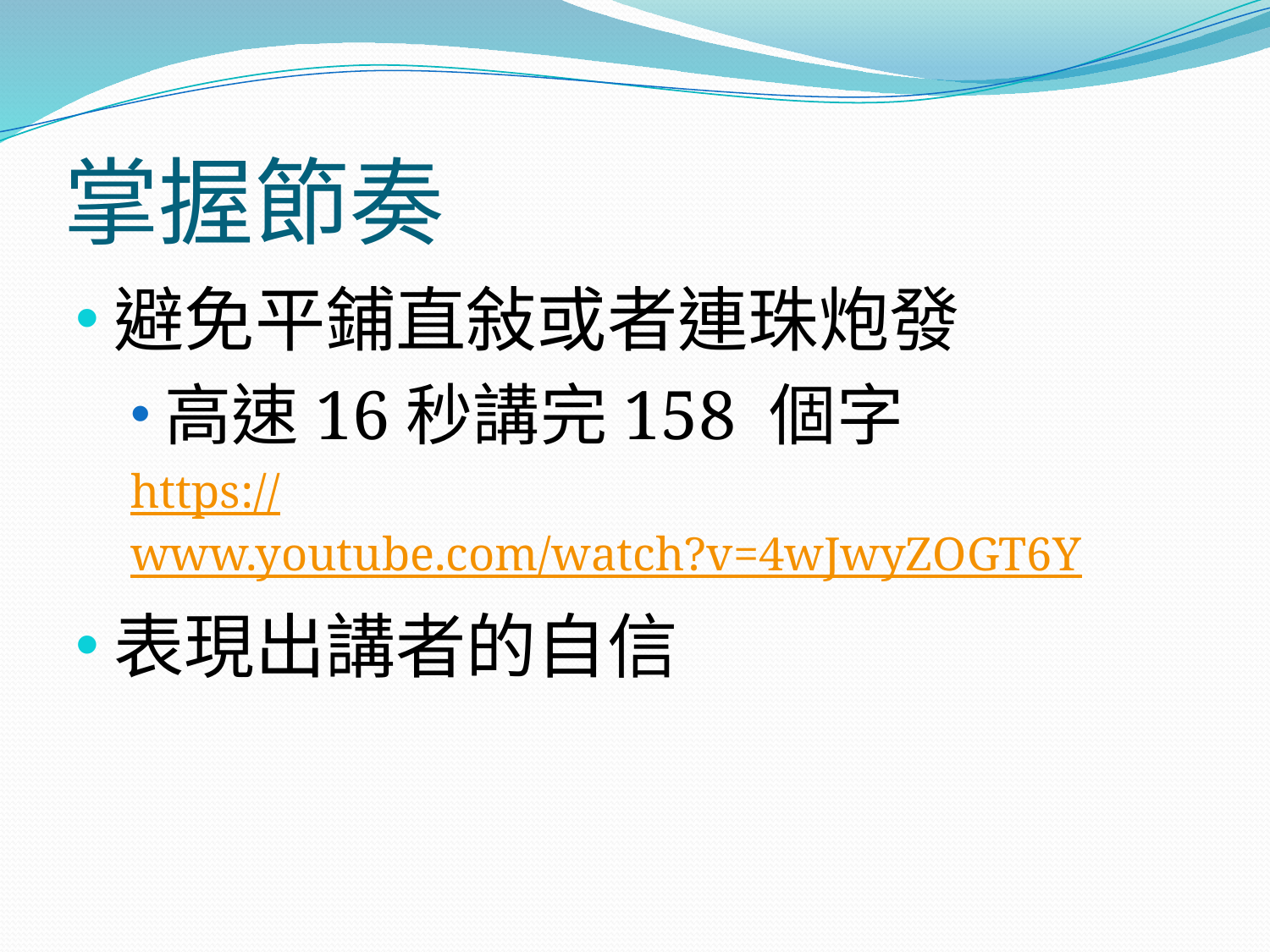

# 掌握節奏
避免平鋪直敍或者連珠炮發
高速16秒講完158 個字
https://www.youtube.com/watch?v=4wJwyZOGT6Y
表現出講者的自信